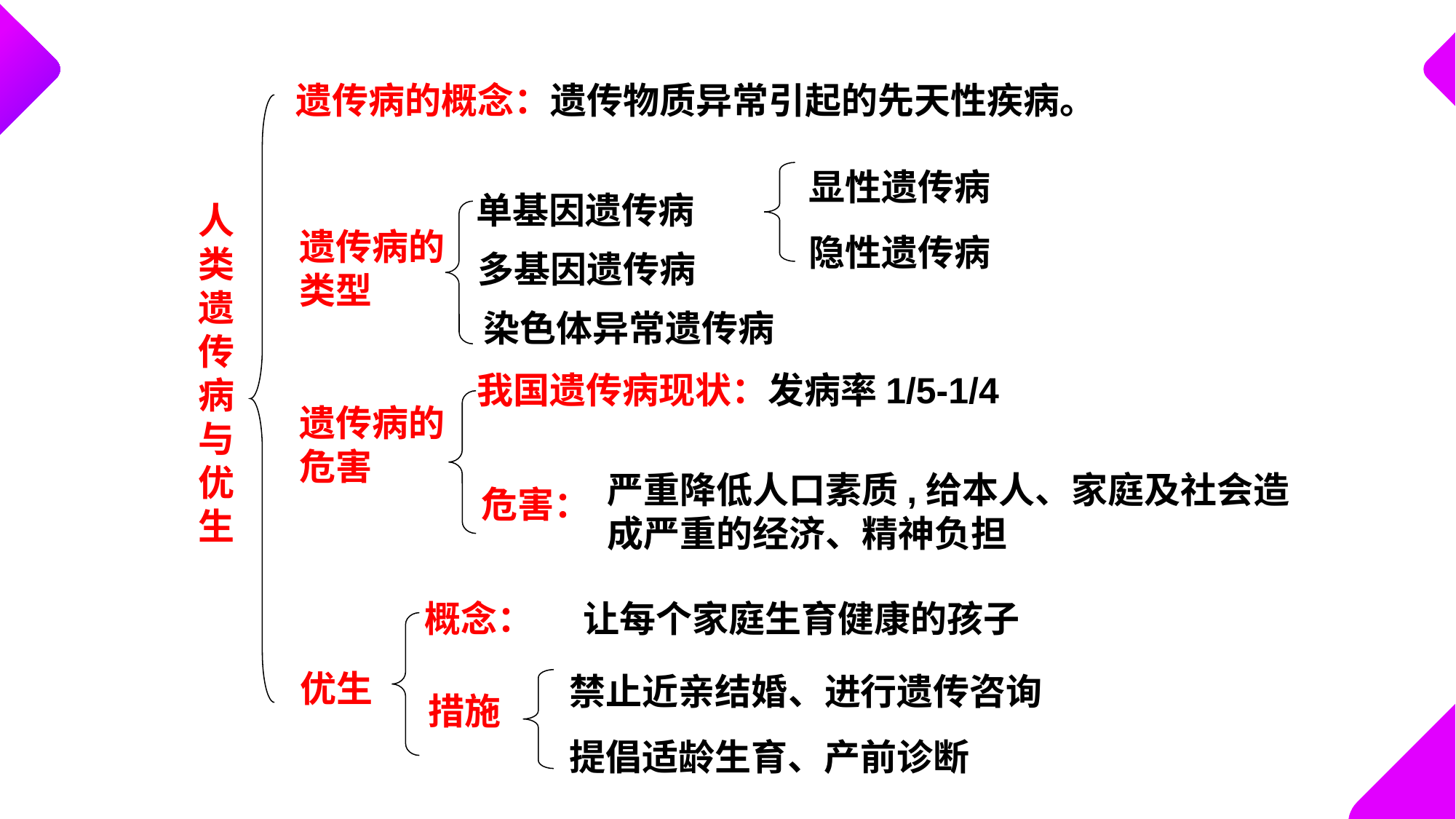

遗传病的概念：遗传物质异常引起的先天性疾病。

显性遗传病
隐性遗传病

单基因遗传病
人类遗传病与优生

遗传病的类型
多基因遗传病
染色体异常遗传病
我国遗传病现状：发病率1/5-1/4

遗传病的危害
严重降低人口素质,给本人、家庭及社会造成严重的经济、精神负担
危害：
概念：      让每个家庭生育健康的孩子

禁止近亲结婚、进行遗传咨询
提倡适龄生育、产前诊断
优生

措施